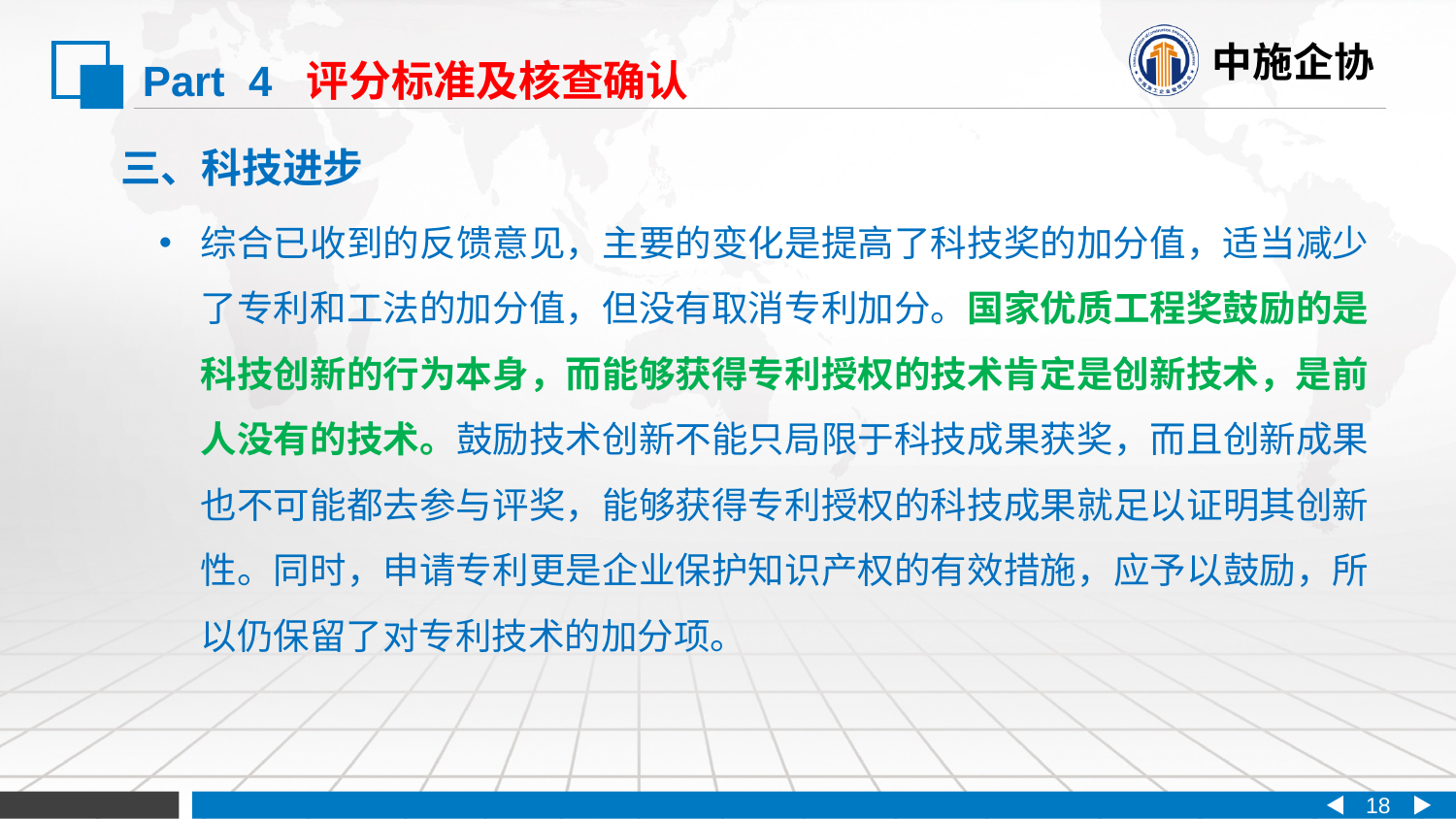

Part  4  评分标准及核查确认
   三、科技进步
综合已收到的反馈意见，主要的变化是提高了科技奖的加分值，适当减少了专利和工法的加分值，但没有取消专利加分。国家优质工程奖鼓励的是科技创新的行为本身，而能够获得专利授权的技术肯定是创新技术，是前人没有的技术。鼓励技术创新不能只局限于科技成果获奖，而且创新成果也不可能都去参与评奖，能够获得专利授权的科技成果就足以证明其创新性。同时，申请专利更是企业保护知识产权的有效措施，应予以鼓励，所以仍保留了对专利技术的加分项。